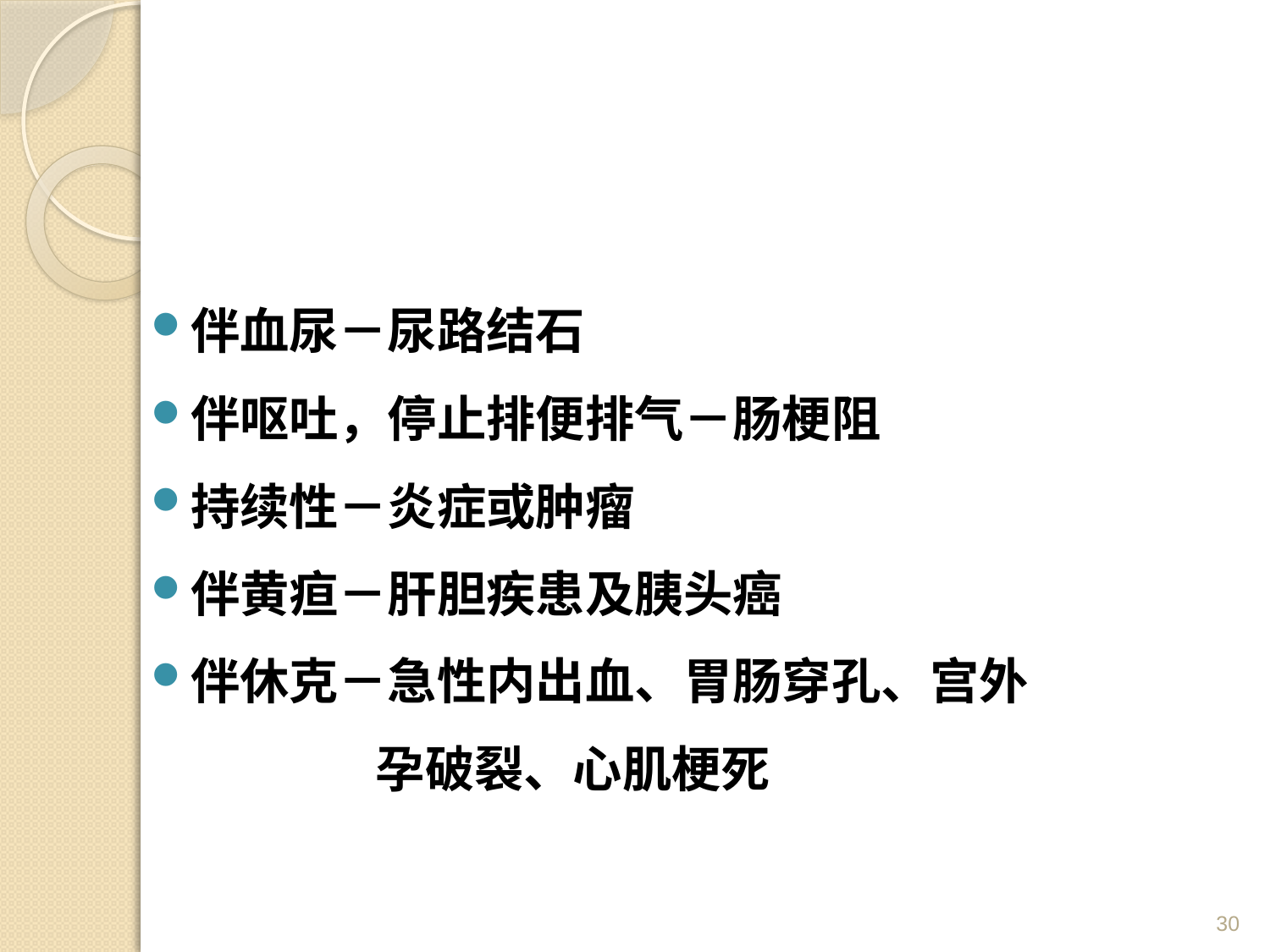

#
伴血尿－尿路结石
伴呕吐，停止排便排气－肠梗阻
持续性－炎症或肿瘤
伴黄疸－肝胆疾患及胰头癌
伴休克－急性内出血、胃肠穿孔、宫外
                   孕破裂、心肌梗死
30